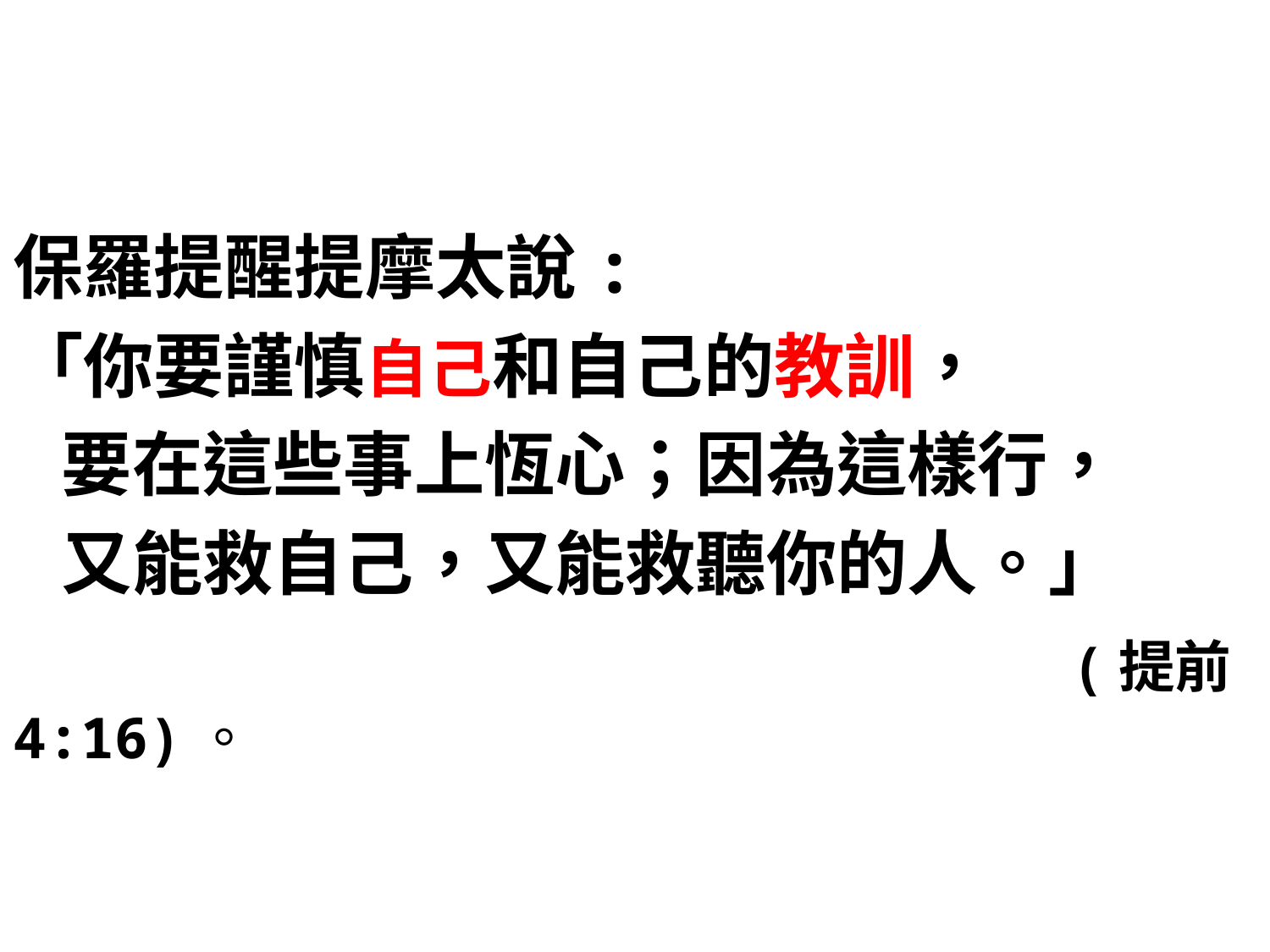

保羅提醒提摩太說:
「你要謹慎自己和自己的教訓，
  要在這些事上恆心；因為這樣行，
  又能救自己，又能救聽你的人。」
                         (提前4:16)。